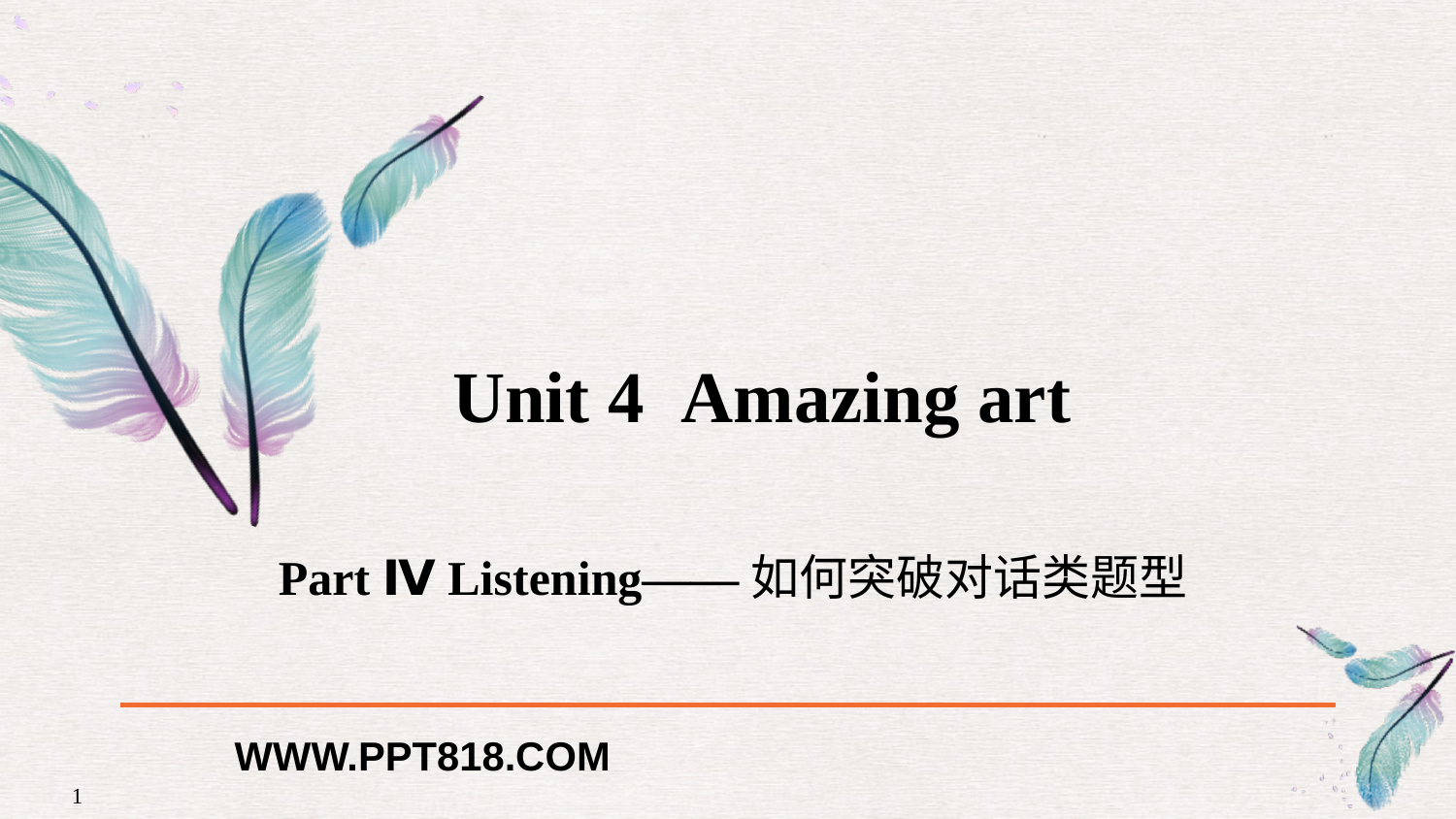

Unit 4  Amazing art
Part Ⅳ Listening——如何突破对话类题型
WWW.PPT818.COM